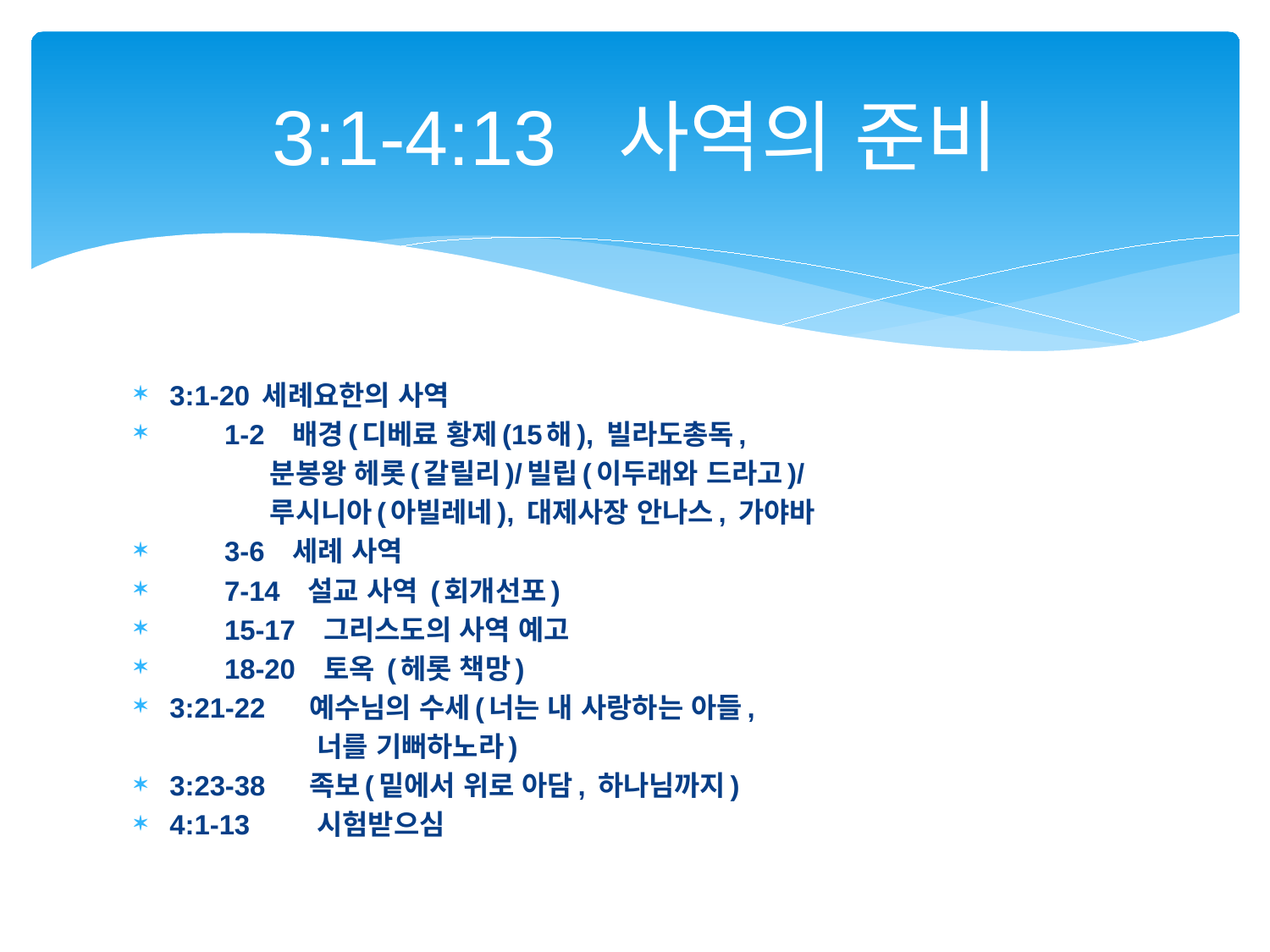

# 3:1-4:13  사역의 준비
3:1-20 세례요한의 사역
       1-2   배경(디베료 황제(15해), 빌라도총독,
               분봉왕 헤롯(갈릴리)/빌립(이두래와 드라고)/
               루시니아(아빌레네), 대제사장 안나스, 가야바
       3-6   세례 사역
       7-14   설교 사역 (회개선포)
       15-17   그리스도의 사역 예고
       18-20   토옥 (헤롯 책망)
3:21-22     예수님의 수세(너는 내 사랑하는 아들,
                     너를 기뻐하노라)
3:23-38     족보(밑에서 위로 아담, 하나님까지)
4:1-13        시험받으심